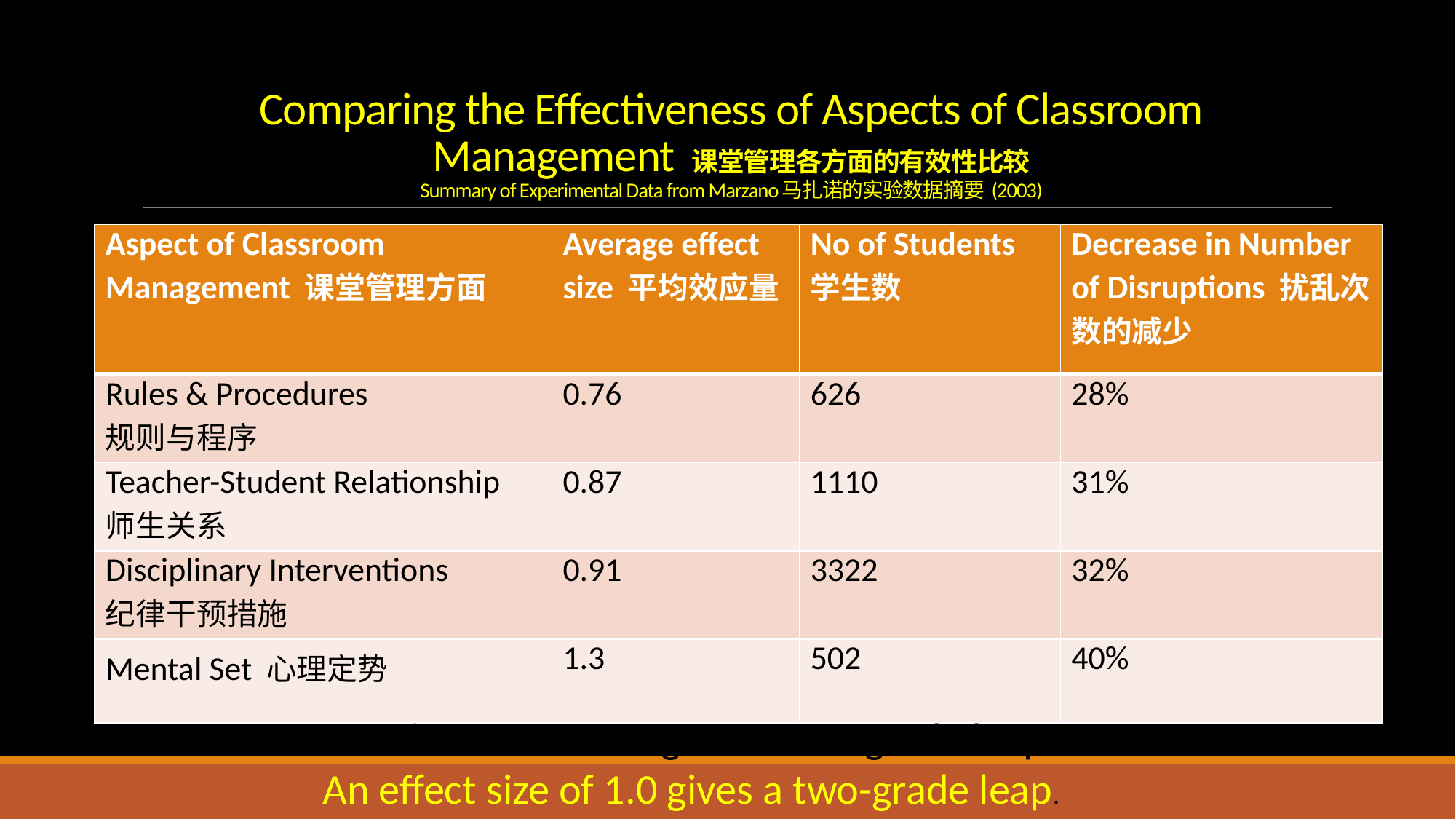

# Comparing the Effectiveness of Aspects of Classroom Management 课堂管理各方面的有效性比较 Summary of Experimental Data from Marzano马扎诺的实验数据摘要 (2003)
| Aspect of Classroom Management 课堂管理方面 | Average effect size 平均效应量 | No of Students 学生数 | Decrease in Number of Disruptions 扰乱次数的减少 |
| --- | --- | --- | --- |
| Rules & Procedures 规则与程序 | 0.76 | 626 | 28% |
| Teacher-Student Relationship 师生关系 | 0.87 | 1110 | 31% |
| Disciplinary Interventions 纪律干预措施 | 0.91 | 3322 | 32% |
| Mental Set 心理定势 | 1.3 | 502 | 40% |
An effect size of 0.5 gives a one-grade leap.
An effect size of 1.0 gives a two-grade leap.